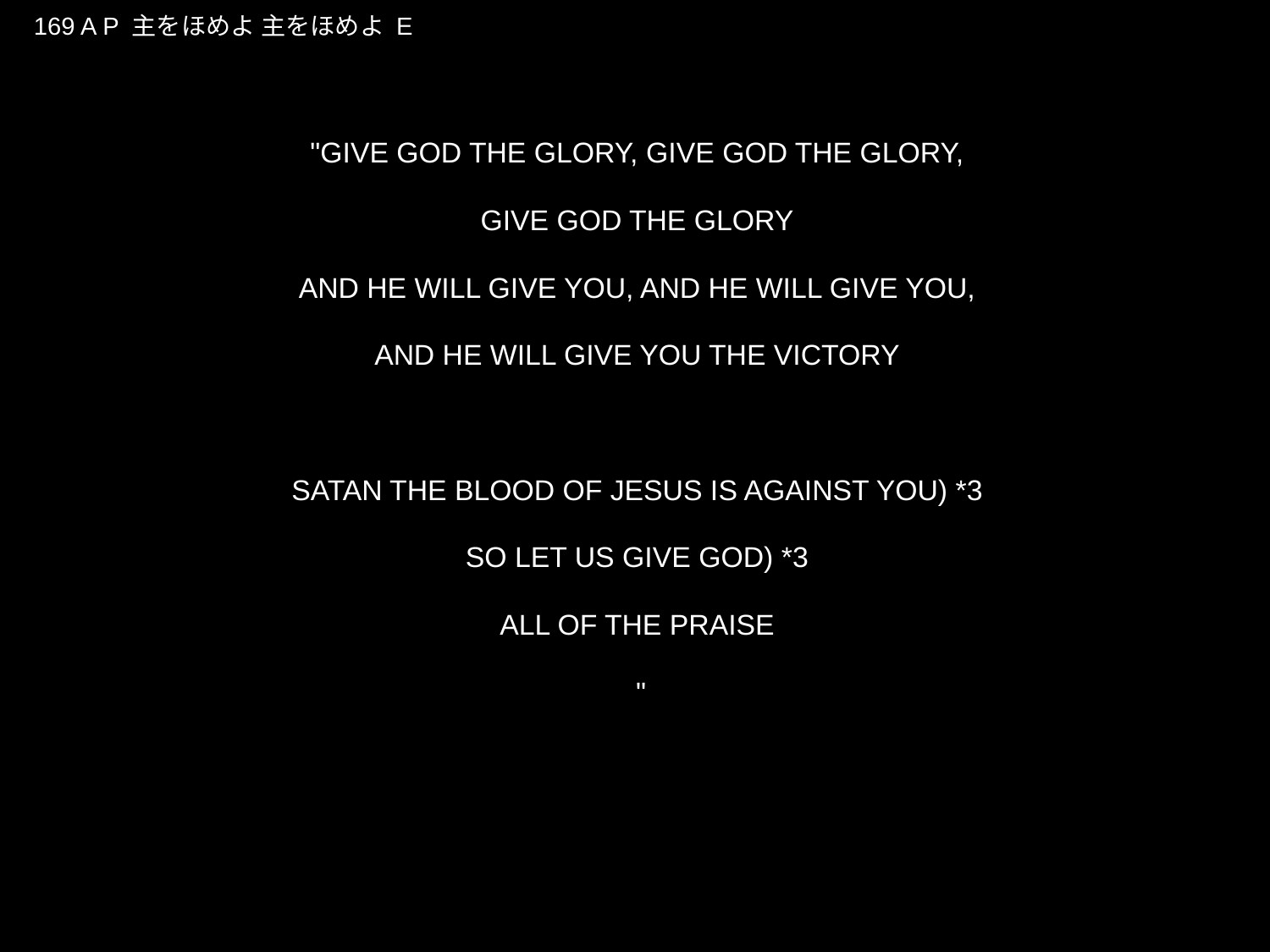

しゅをほめよしゅをほめよ
★P
169 A P 主をほめよ 主をほめよ E
★５
"GIVE GOD THE GLORY, GIVE GOD THE GLORY,
GIVE GOD THE GLORY
AND HE WILL GIVE YOU, AND HE WILL GIVE YOU,
AND HE WILL GIVE YOU THE VICTORY
SATAN THE BLOOD OF JESUS IS AGAINST YOU) *3
SO LET US GIVE GOD) *3
ALL OF THE PRAISE
 "